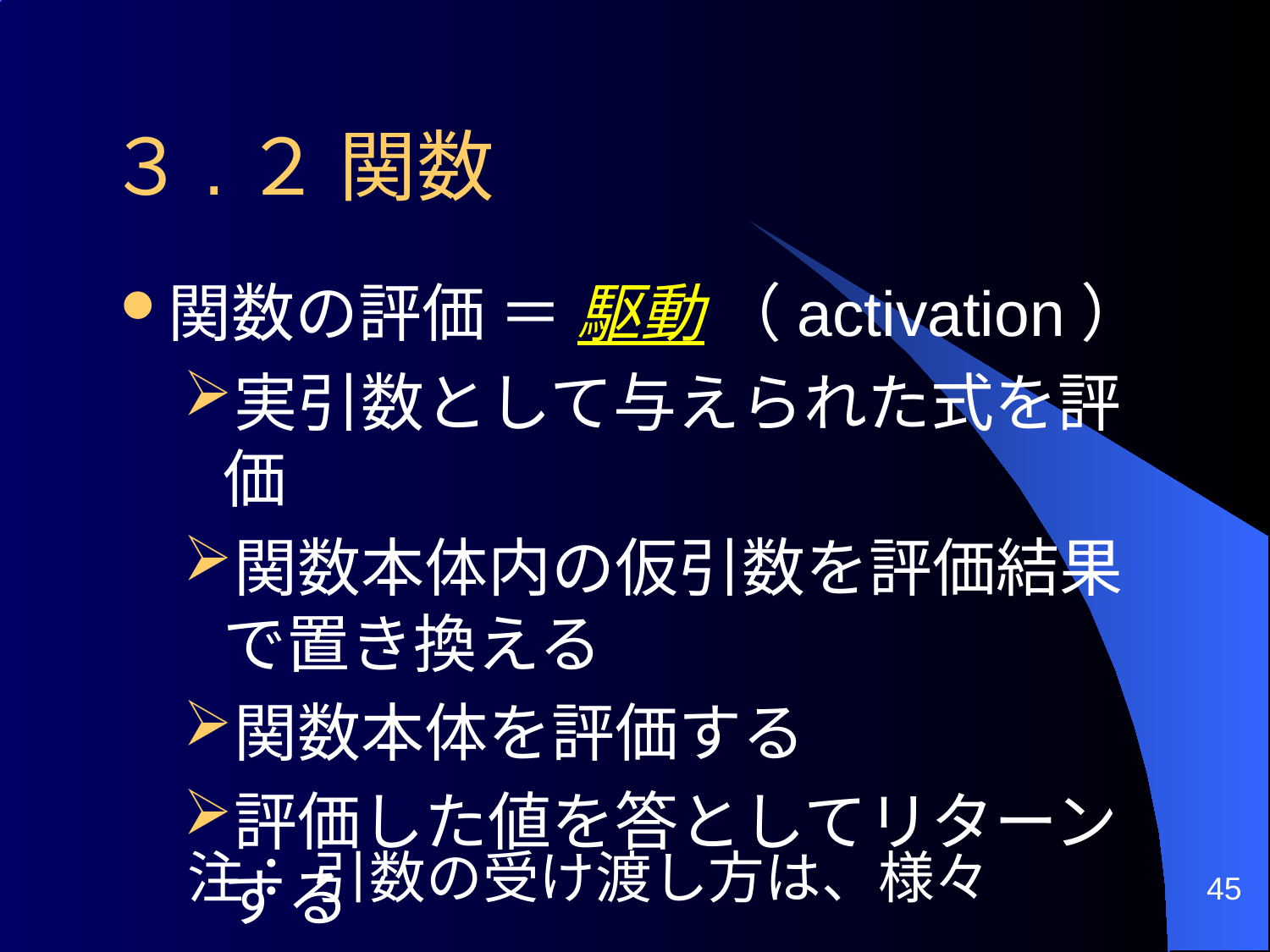

# ３.２ 関数
関数の評価 ＝ 駆動 （activation）
実引数として与えられた式を評価
関数本体内の仮引数を評価結果で置き換える
関数本体を評価する
評価した値を答としてリターンする
注： 引数の受け渡し方は、様々
45